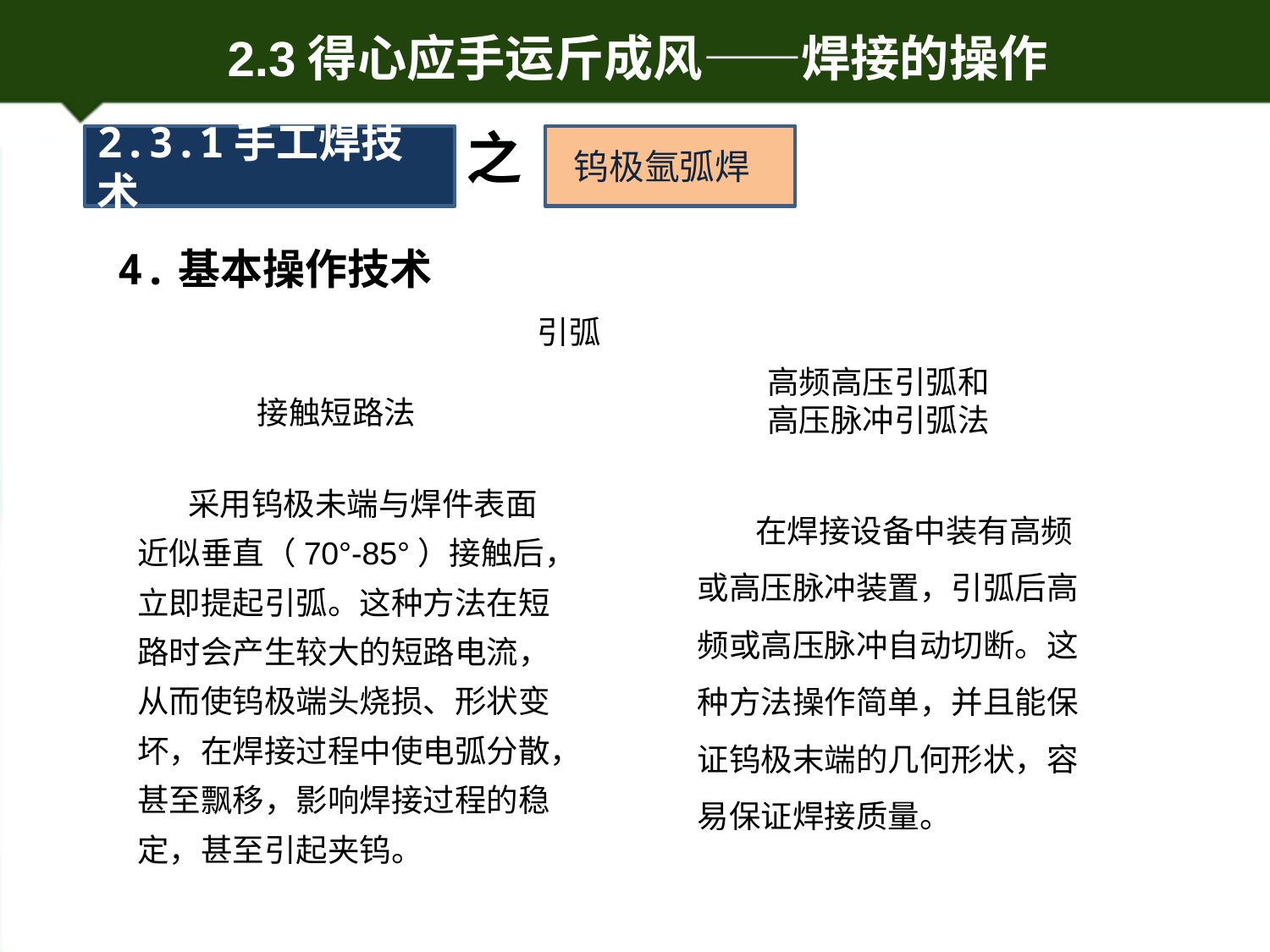

之
2.3.1手工焊技术
 钨极氩弧焊
4.基本操作技术
引弧
高频高压引弧和高压脉冲引弧法
接触短路法
      采用钨极未端与焊件表面近似垂直（70°-85°）接触后，立即提起引弧。这种方法在短路时会产生较大的短路电流，从而使钨极端头烧损、形状变坏，在焊接过程中使电弧分散，甚至飘移，影响焊接过程的稳定，甚至引起夹钨。
       在焊接设备中装有高频或高压脉冲装置，引弧后高频或高压脉冲自动切断。这种方法操作简单，并且能保证钨极末端的几何形状，容易保证焊接质量。